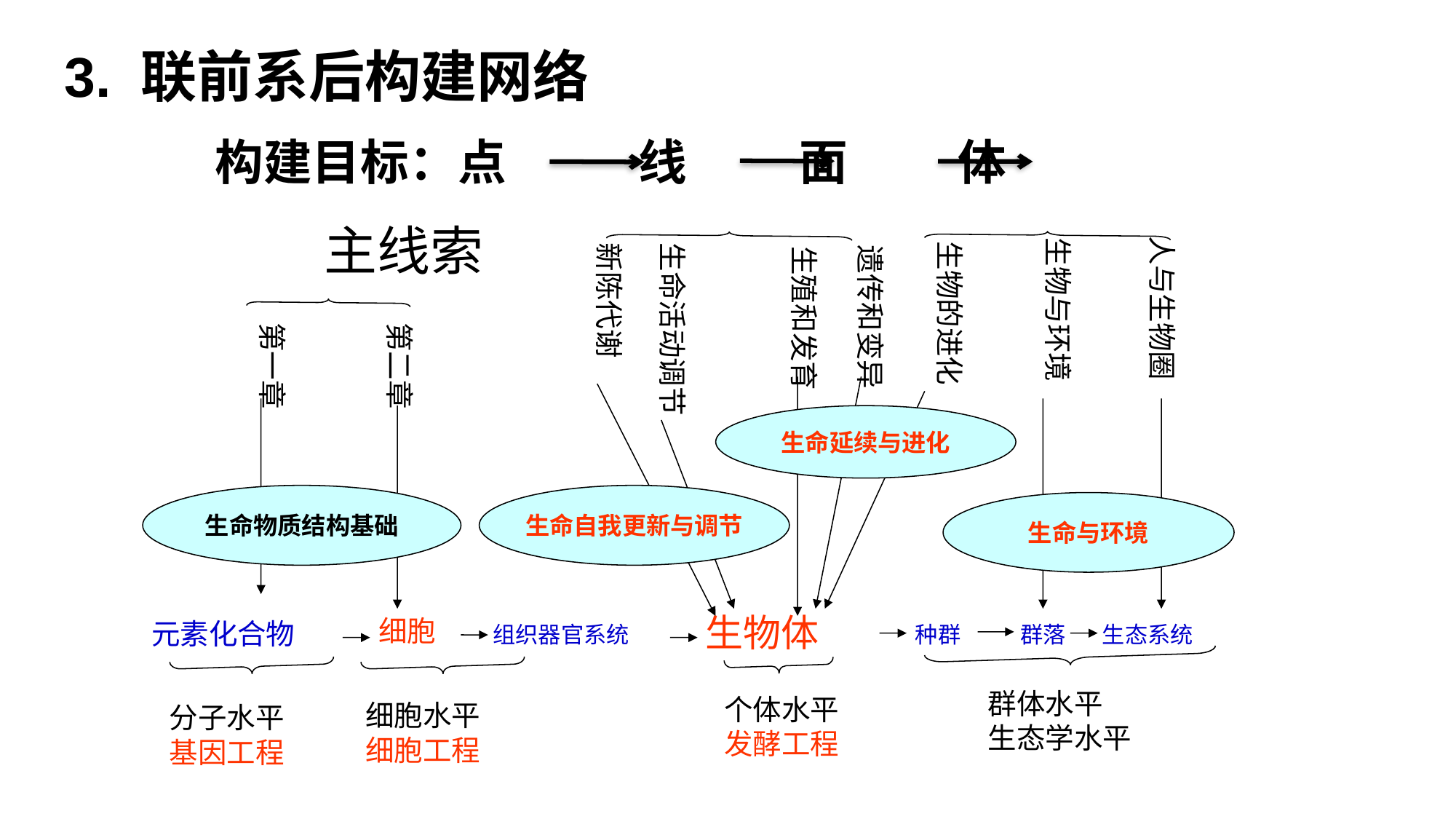

3. 联前系后构建网络

构建目标：点            线          面          体
    主线索

人与生物圈
生物与环境
生物的进化
生命活动调节
新陈代谢
遗传和变异
生殖和发育
第二章
第一章

生命延续与进化
生命物质结构基础
生命自我更新与调节
生命与环境

生物体
细胞

元素化合物
组织器官系统
种群
群落
生态系统

群体水平
生态学水平
个体水平
发酵工程
细胞水平
细胞工程
分子水平
基因工程